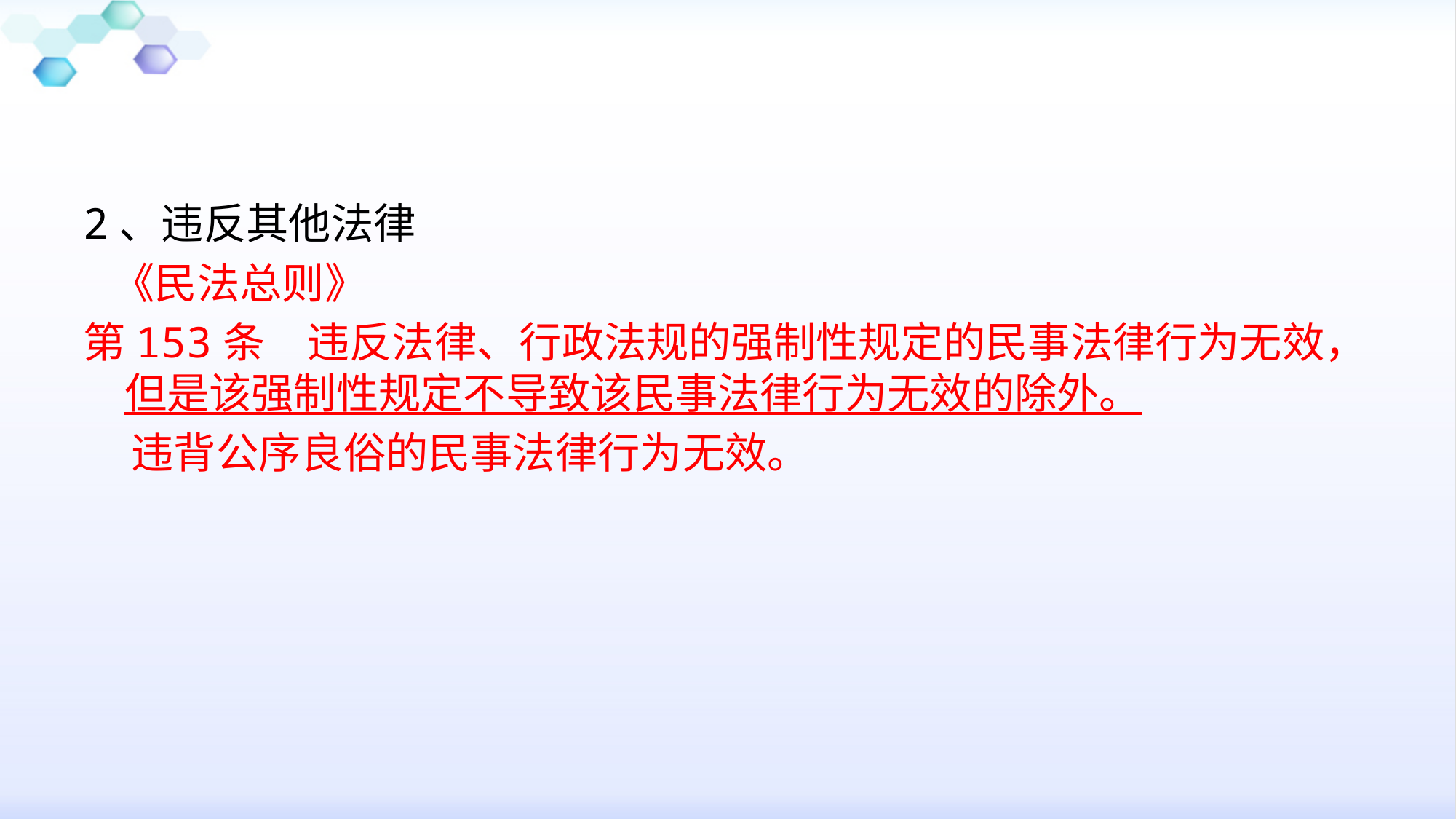

2、违反其他法律
  《民法总则》
第153条　违反法律、行政法规的强制性规定的民事法律行为无效，但是该强制性规定不导致该民事法律行为无效的除外。
    违背公序良俗的民事法律行为无效。